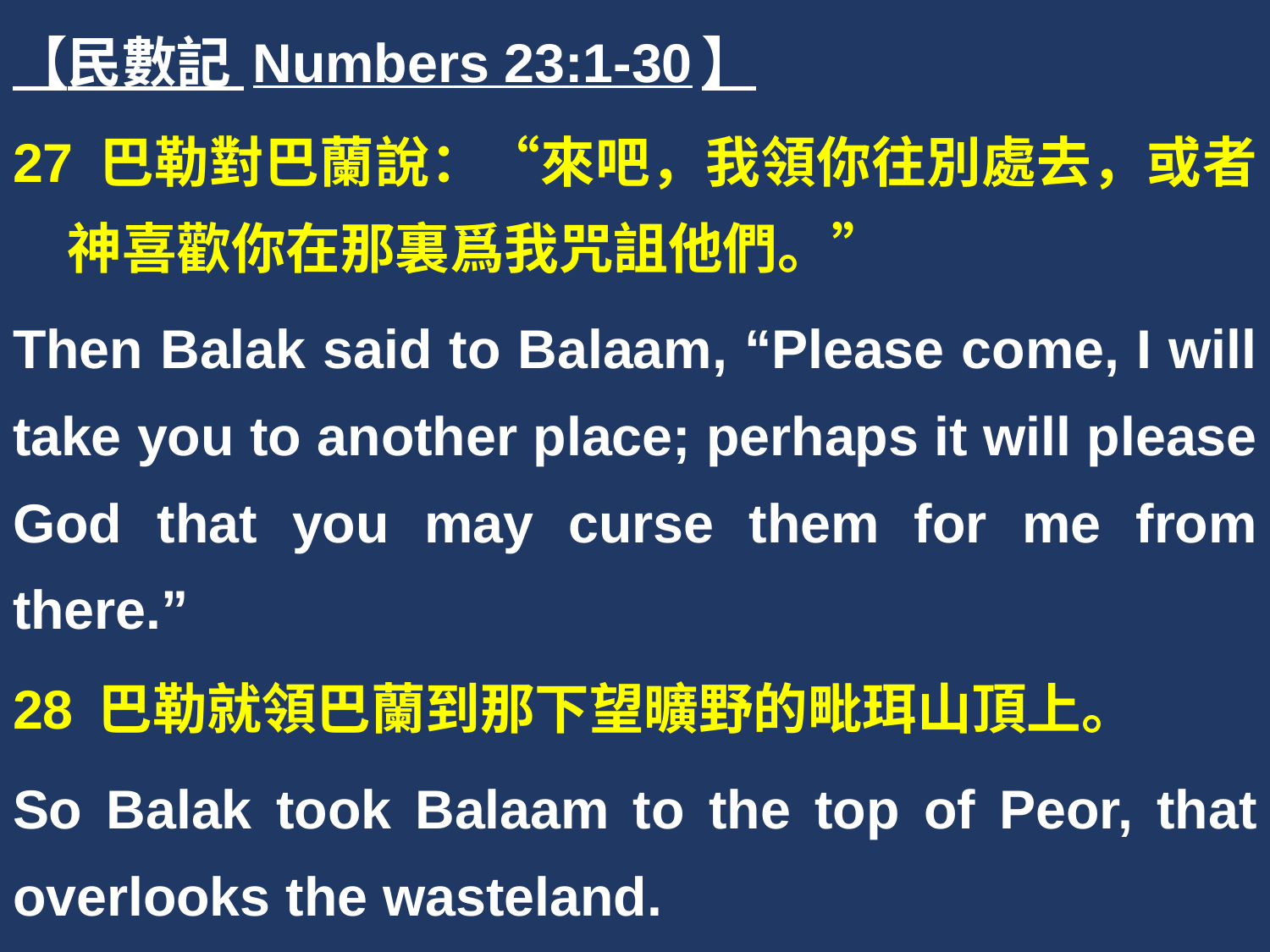

【民數記 Numbers 23:1-30】
27 巴勒對巴蘭說：“來吧，我領你往別處去，或者　神喜歡你在那裏爲我咒詛他們。”
Then Balak said to Balaam, “Please come, I will take you to another place; perhaps it will please God that you may curse them for me from there.”
28 巴勒就領巴蘭到那下望曠野的毗珥山頂上。
So Balak took Balaam to the top of Peor, that overlooks the wasteland.